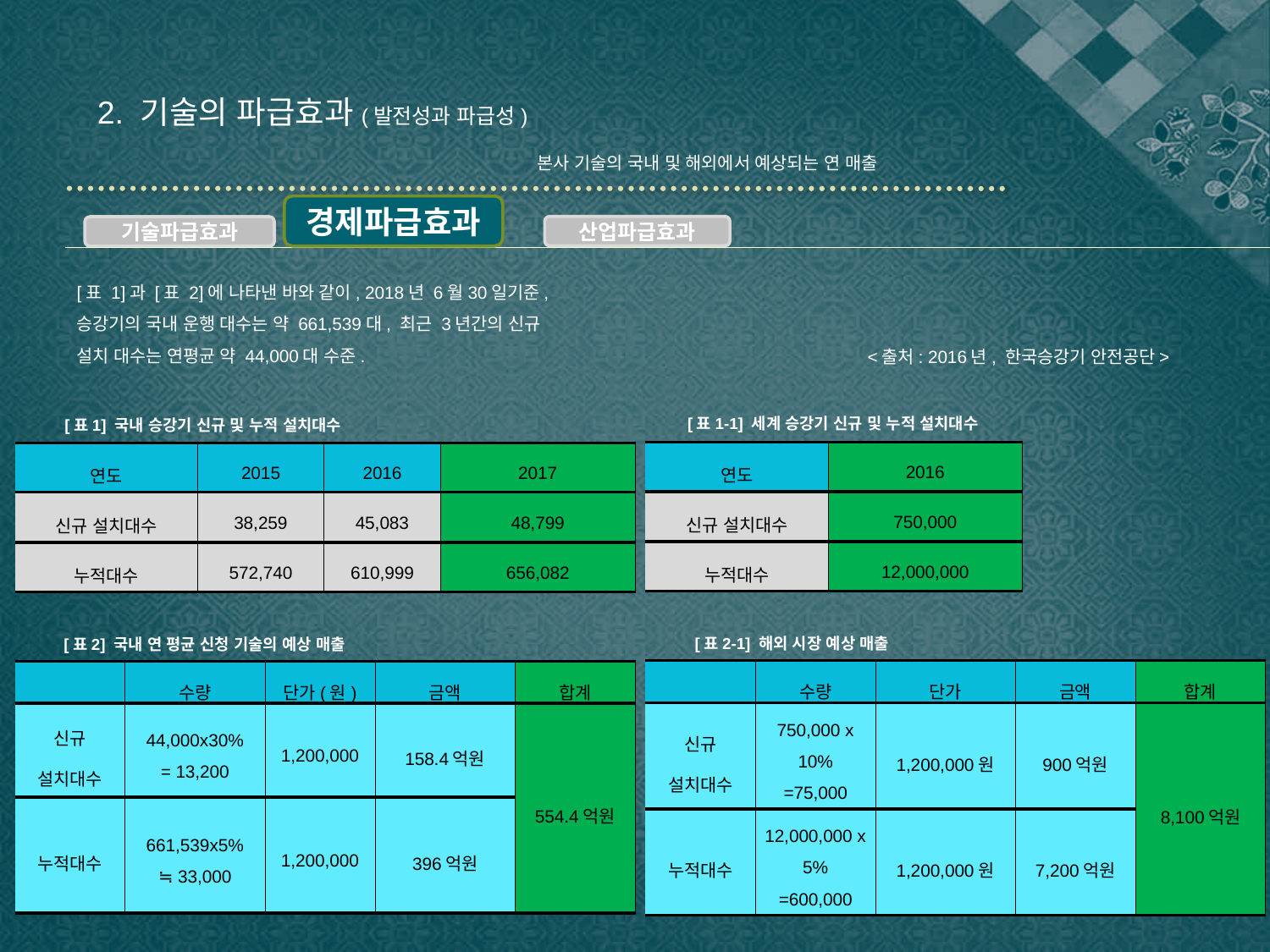

2. 기술의 파급효과(발전성과 파급성)
본사 기술의 국내 및 해외에서 예상되는 연 매출
경제파급효과
산업파급효과
기술파급효과
[표 1]과 [표 2]에 나타낸 바와 같이, 2018년 6월30일기준,
승강기의 국내 운행 대수는 약 661,539대, 최근 3년간의 신규 설치 대수는 연평균 약 44,000대 수준.
<출처: 2016년, 한국승강기 안전공단>
[표1-1] 세계 승강기 신규 및 누적 설치대수
[표1] 국내 승강기 신규 및 누적 설치대수
| 연도 | 2016 |
| --- | --- |
| 신규 설치대수 | 750,000 |
| 누적대수 | 12,000,000 |
| 연도 | 2015 | 2016 | 2017 |
| --- | --- | --- | --- |
| 신규 설치대수 | 38,259 | 45,083 | 48,799 |
| 누적대수 | 572,740 | 610,999 | 656,082 |
[표2-1] 해외 시장 예상 매출
[표2] 국내 연 평균 신청 기술의 예상 매출
|  | 수량 | 단가 | 금액 | 합계 |
| --- | --- | --- | --- | --- |
| 신규 설치대수 | 750,000 x 10% =75,000 | 1,200,000원 | 900억원 | 8,100억원 |
| 누적대수 | 12,000,000 x 5% =600,000 | 1,200,000원 | 7,200억원 |  |
|  | 수량 | 단가(원) | 금액 | 합계 |
| --- | --- | --- | --- | --- |
| 신규 설치대수 | 44,000x30% = 13,200 | 1,200,000 | 158.4억원 | 554.4억원 |
| 누적대수 | 661,539x5% ≒ 33,000 | 1,200,000 | 396억원 |  |